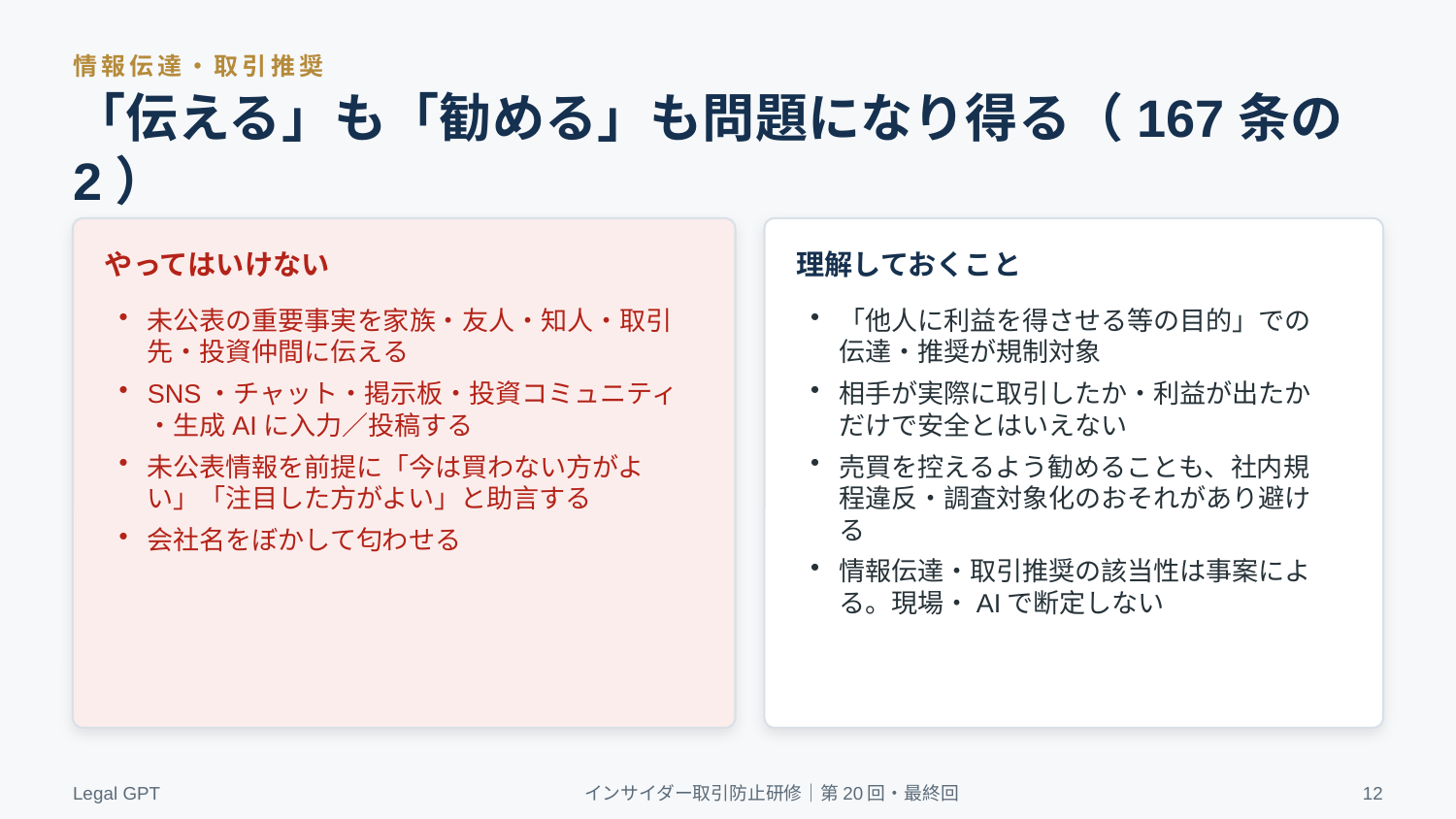

情報伝達・取引推奨
「伝える」も「勧める」も問題になり得る（167条の2）

やってはいけない
理解しておくこと
未公表の重要事実を家族・友人・知人・取引先・投資仲間に伝える
SNS・チャット・掲示板・投資コミュニティ・生成AIに入力／投稿する
未公表情報を前提に「今は買わない方がよい」「注目した方がよい」と助言する
会社名をぼかして匂わせる
「他人に利益を得させる等の目的」での伝達・推奨が規制対象
相手が実際に取引したか・利益が出たかだけで安全とはいえない
売買を控えるよう勧めることも、社内規程違反・調査対象化のおそれがあり避ける
情報伝達・取引推奨の該当性は事案による。現場・AIで断定しない
Legal GPT
インサイダー取引防止研修｜第20回・最終回
12